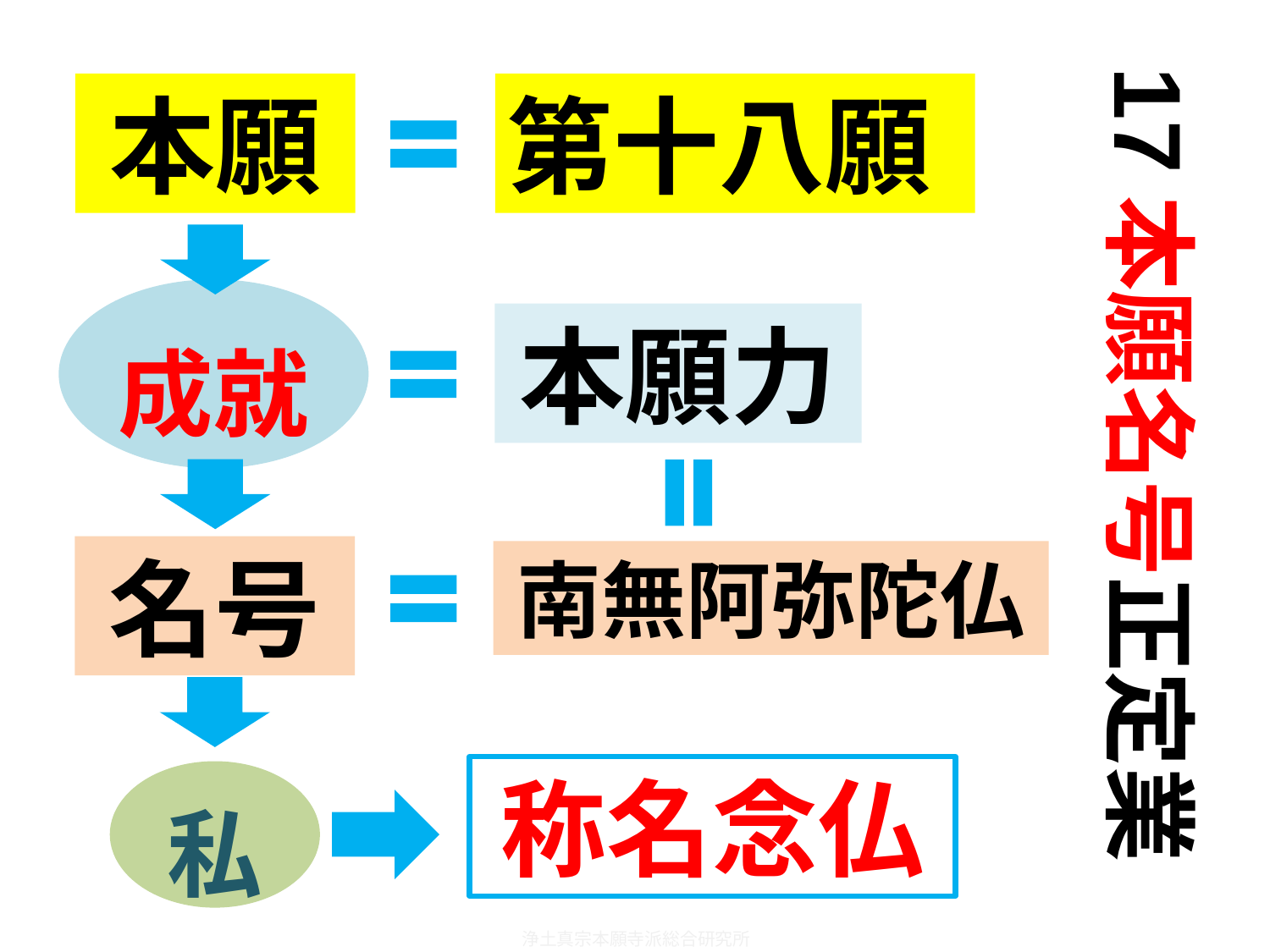

17本願名号正定業
本願
第十八願

成就
本願力

名号
南無阿弥陀仏

称名念仏
私